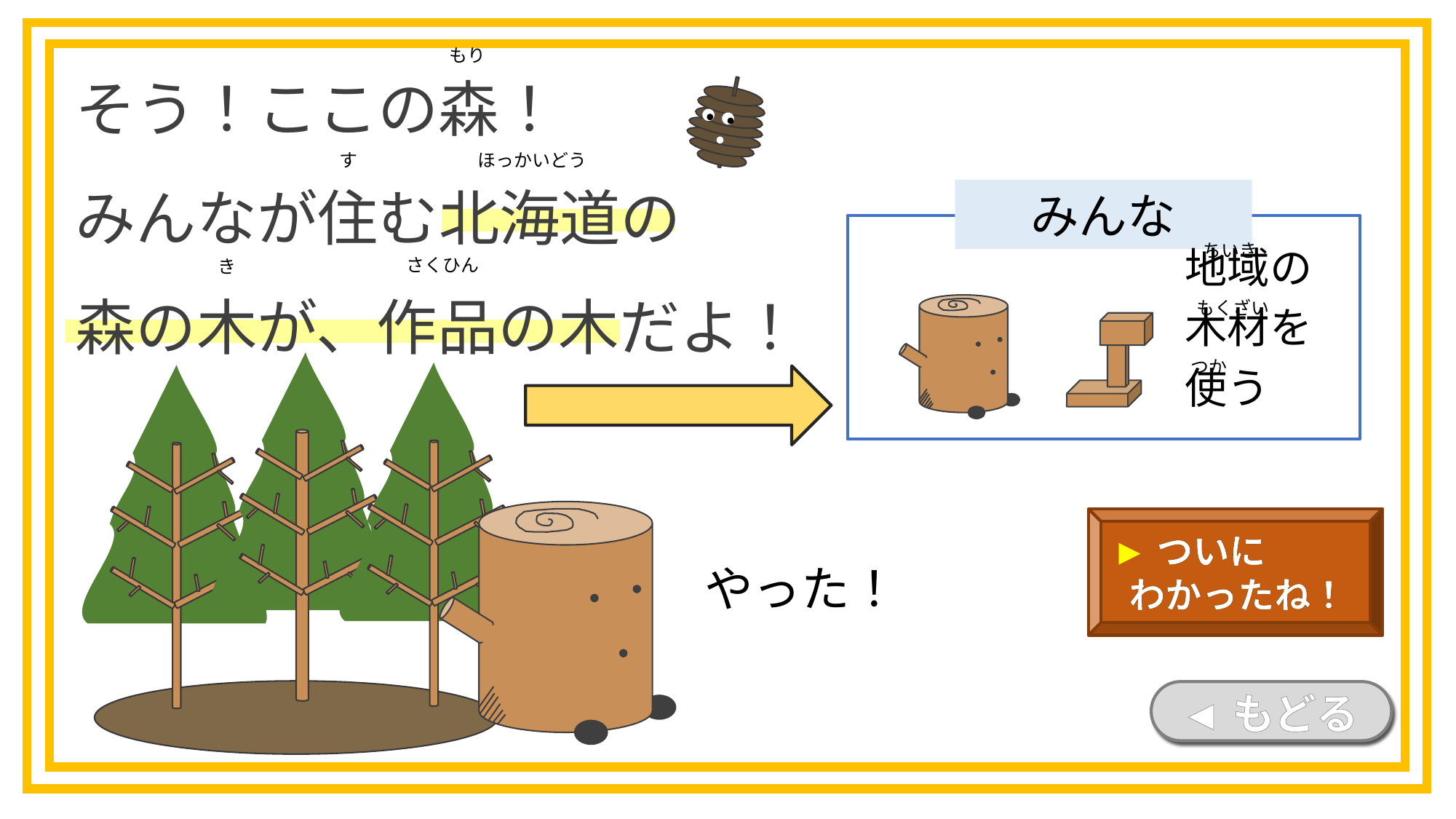

そう！ここの森！
みんなが住む北海道の
森の木が、作品の木だよ！
もり

ほっかいどう
す
みんな

ちいき
地域の
木材を
使う
さくひん
き
もくざい

つか

►ついに
 わかったね！
やった！
◄もどる